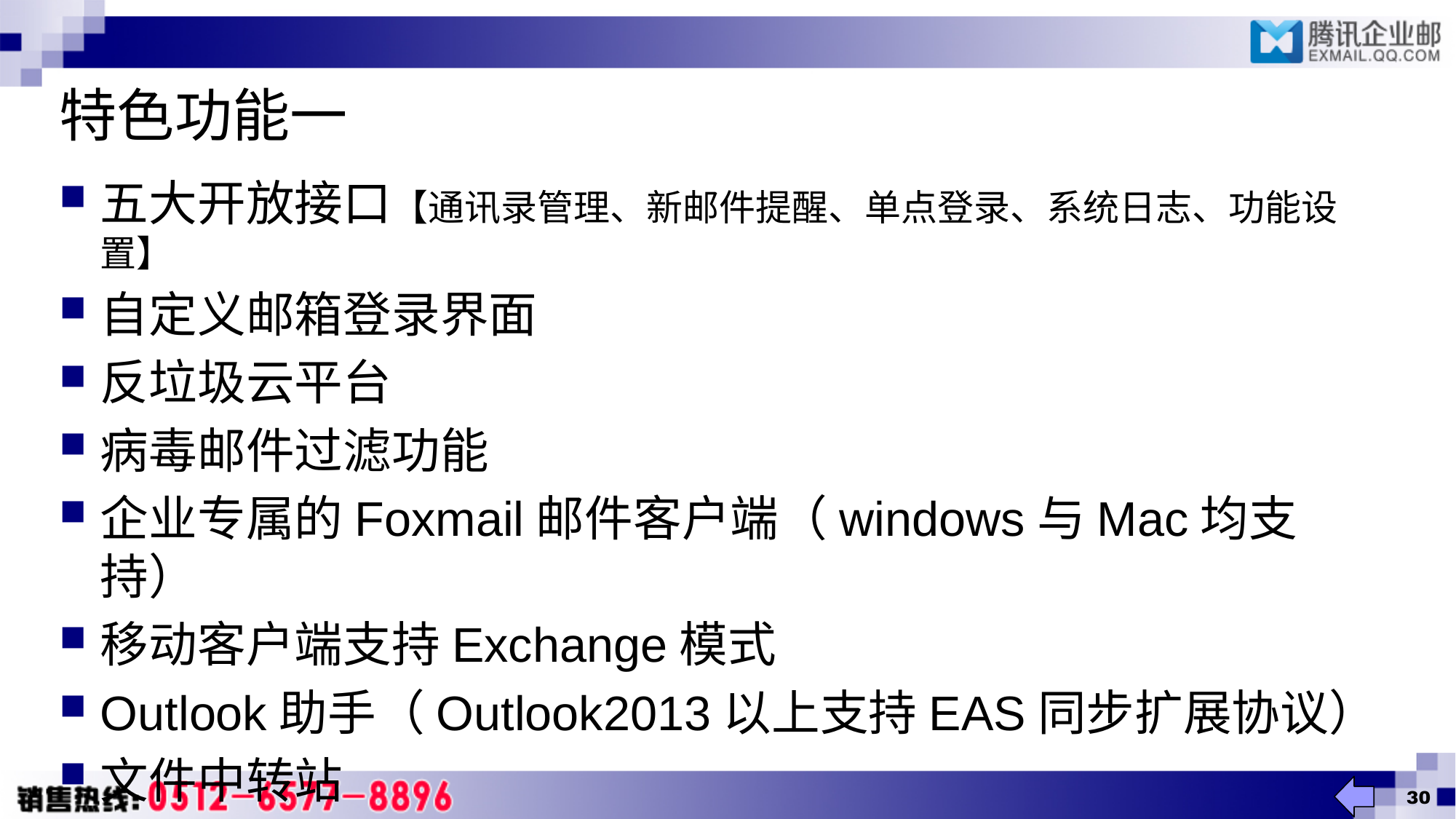

# 特色功能一
五大开放接口【通讯录管理、新邮件提醒、单点登录、系统日志、功能设置】
自定义邮箱登录界面
反垃圾云平台
病毒邮件过滤功能
企业专属的Foxmail邮件客户端（windows与Mac均支持）
移动客户端支持Exchange模式
Outlook助手（Outlook2013以上支持EAS同步扩展协议）
文件中转站
30